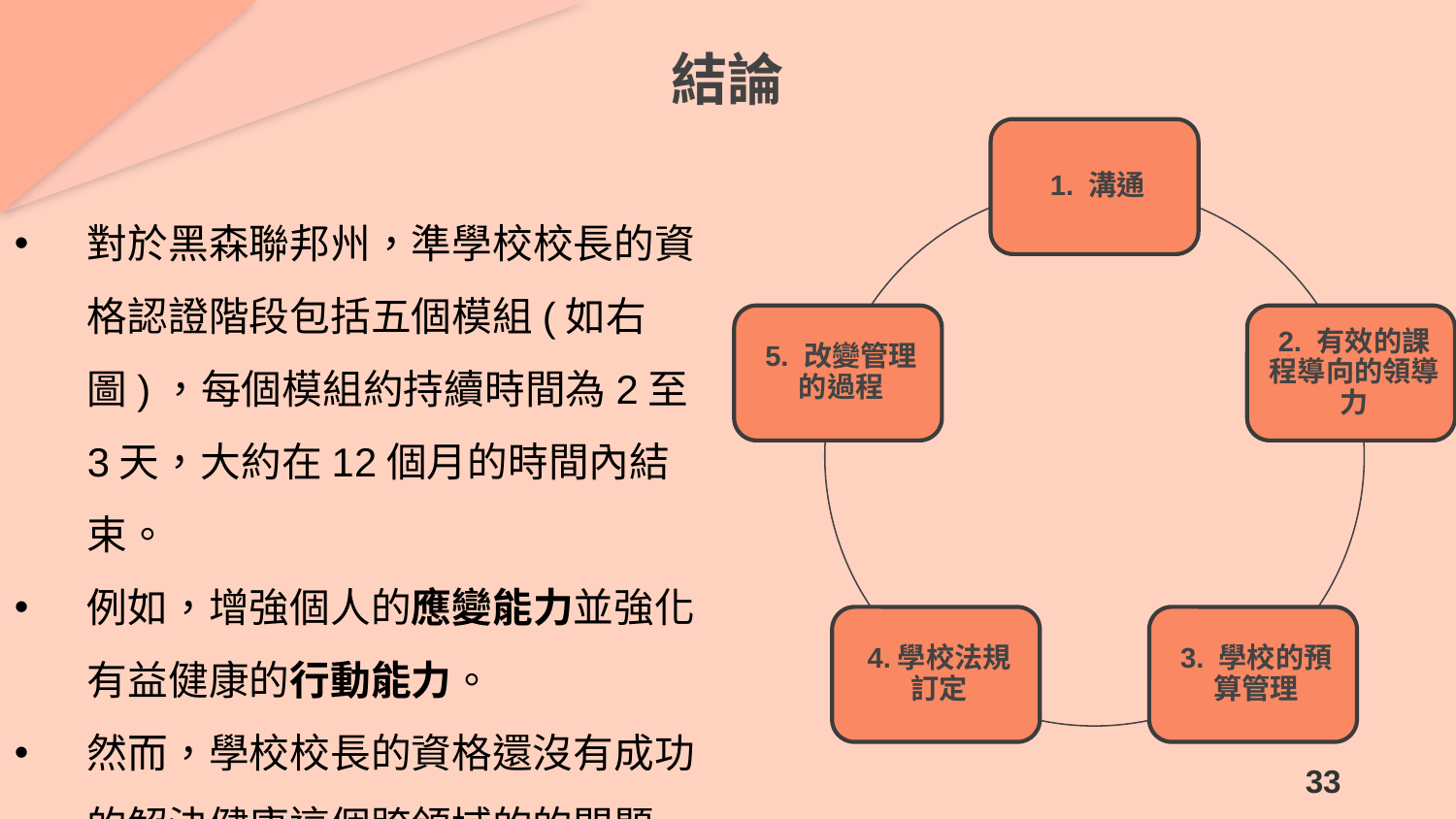

# 結論
1. 溝通
2. 有效的課程導向的領導力
3. 學校的預算管理
4.學校法規訂定
5. 改變管理的過程
對於黑森聯邦州，準學校校長的資格認證階段包括五個模組(如右圖)，每個模組約持續時間為2至3天，大約在12個月的時間內結束。
例如，增強個人的應變能力並強化有益健康的行動能力。
然而，學校校長的資格還沒有成功的解決健康這個跨領域的的問題
33